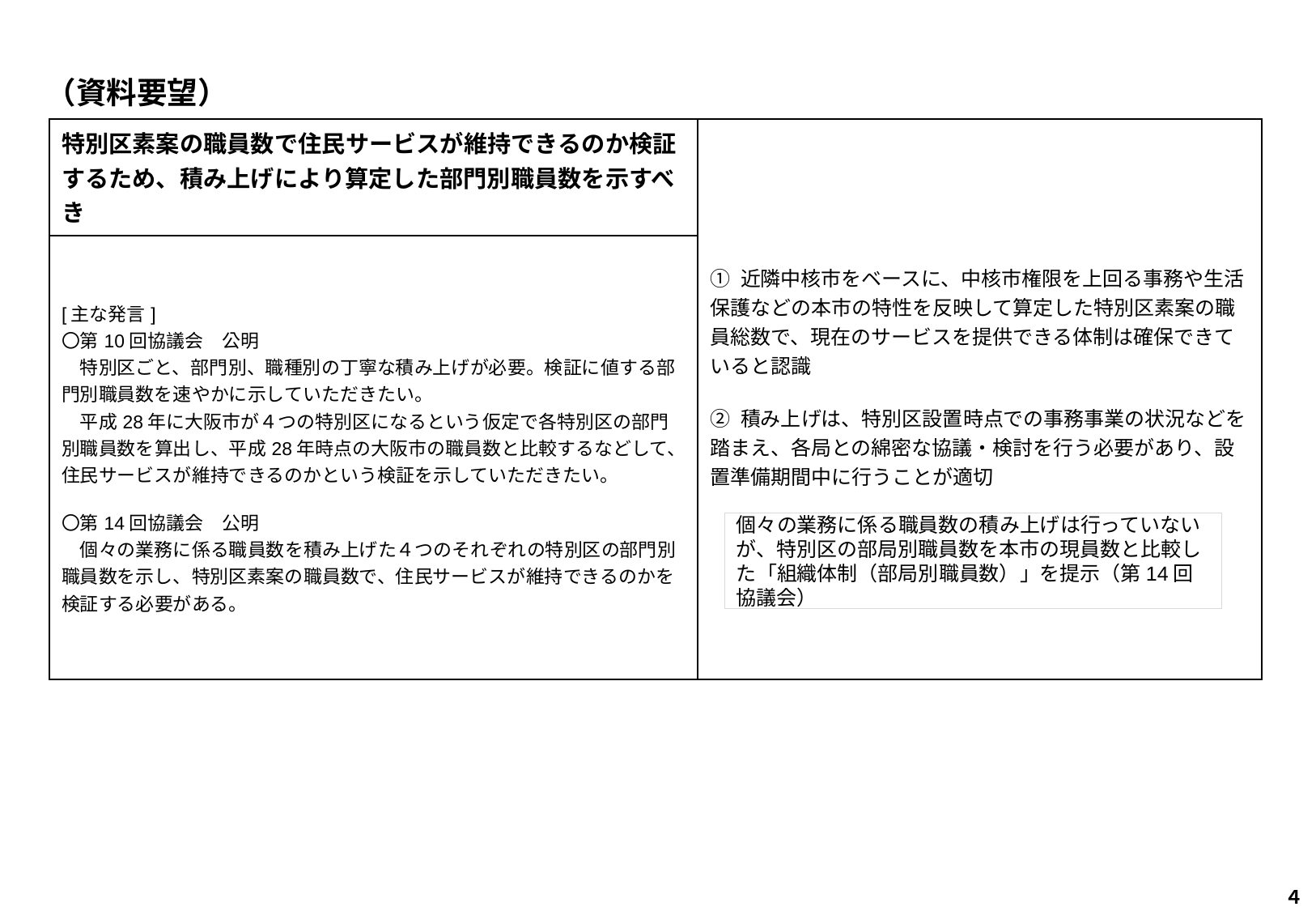

（資料要望）
| 特別区素案の職員数で住民サービスが維持できるのか検証するため、積み上げにより算定した部門別職員数を示すべき | ① 近隣中核市をベースに、中核市権限を上回る事務や生活保護などの本市の特性を反映して算定した特別区素案の職員総数で、現在のサービスを提供できる体制は確保できていると認識 ② 積み上げは、特別区設置時点での事務事業の状況などを踏まえ、各局との綿密な協議・検討を行う必要があり、設置準備期間中に行うことが適切 |
| --- | --- |
| [主な発言] 〇第10回協議会　公明 　特別区ごと、部門別、職種別の丁寧な積み上げが必要。検証に値する部門別職員数を速やかに示していただきたい。 　平成28年に大阪市が４つの特別区になるという仮定で各特別区の部門別職員数を算出し、平成28年時点の大阪市の職員数と比較するなどして、住民サービスが維持できるのかという検証を示していただきたい。 〇第14回協議会　公明 　個々の業務に係る職員数を積み上げた４つのそれぞれの特別区の部門別職員数を示し、特別区素案の職員数で、住民サービスが維持できるのかを検証する必要がある。 |  |
個々の業務に係る職員数の積み上げは行っていないが、特別区の部局別職員数を本市の現員数と比較した「組織体制（部局別職員数）」を提示（第14回協議会）
４